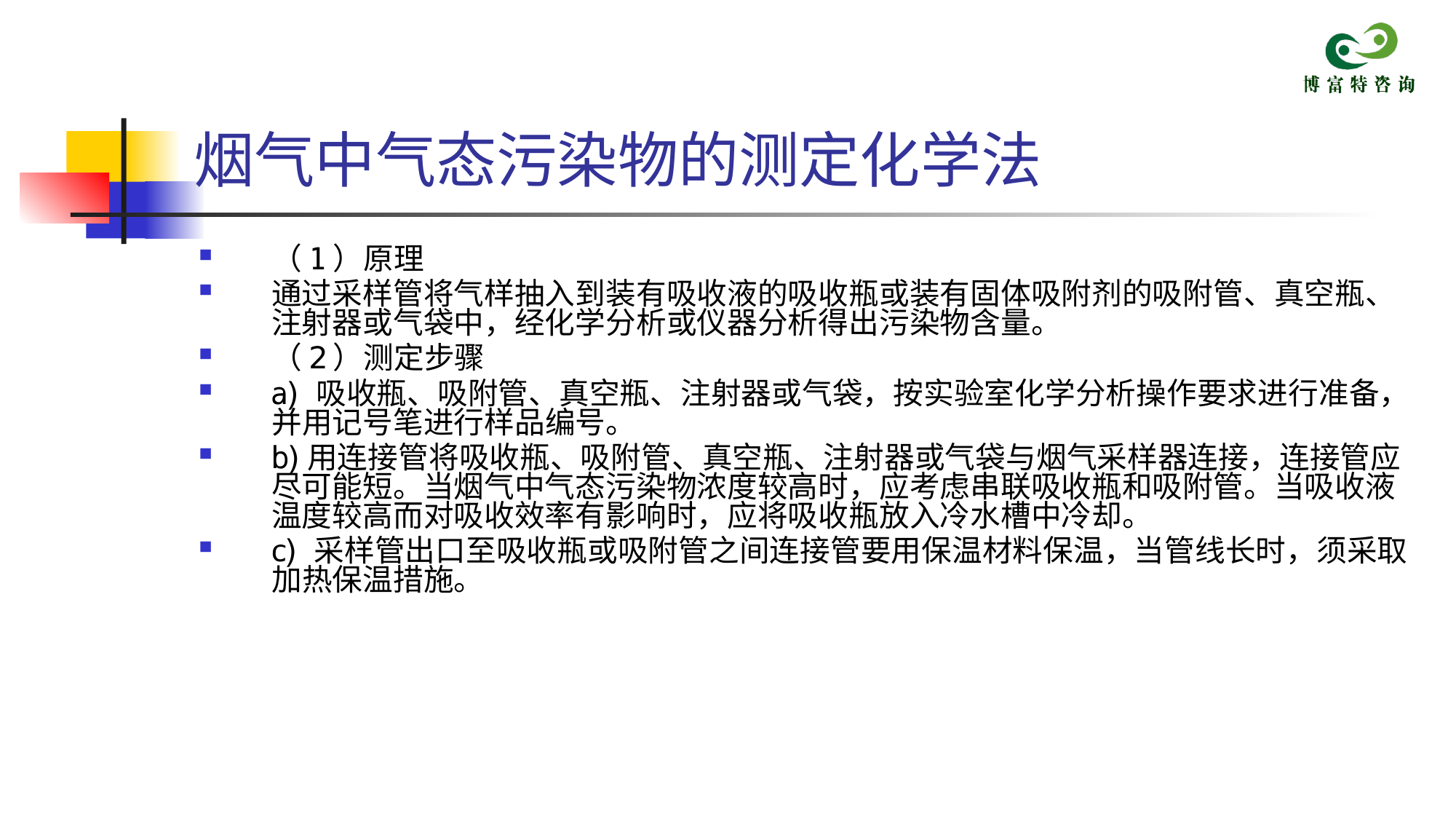

# 烟气中气态污染物的测定化学法
（1）原理
通过采样管将气样抽入到装有吸收液的吸收瓶或装有固体吸附剂的吸附管、真空瓶、注射器或气袋中，经化学分析或仪器分析得出污染物含量。
（2）测定步骤
a) 吸收瓶、吸附管、真空瓶、注射器或气袋，按实验室化学分析操作要求进行准备，并用记号笔进行样品编号。
b)用连接管将吸收瓶、吸附管、真空瓶、注射器或气袋与烟气采样器连接，连接管应尽可能短。当烟气中气态污染物浓度较高时，应考虑串联吸收瓶和吸附管。当吸收液温度较高而对吸收效率有影响时，应将吸收瓶放入冷水槽中冷却。
c) 采样管出口至吸收瓶或吸附管之间连接管要用保温材料保温，当管线长时，须采取加热保温措施。